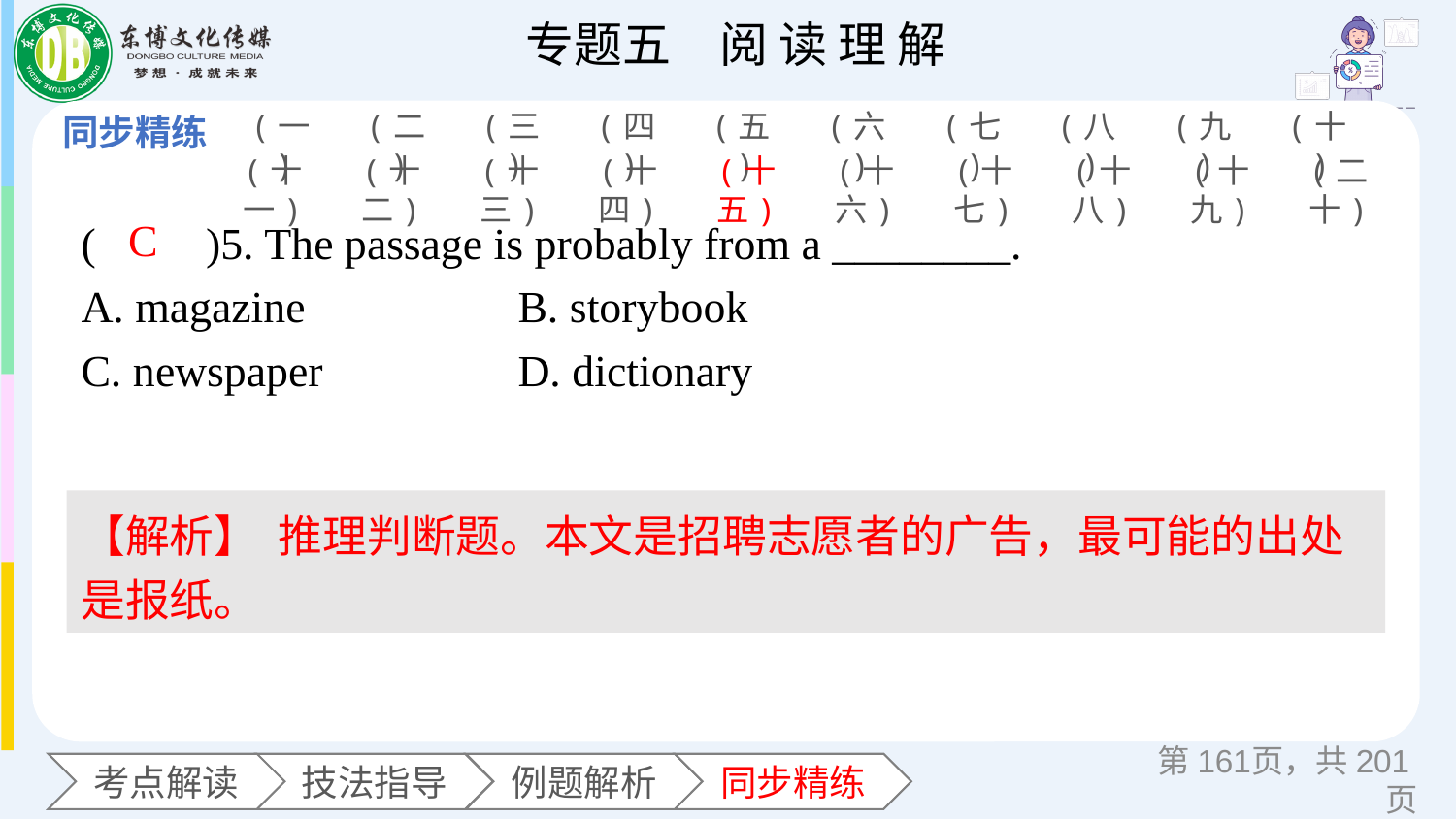

(一)
(二)
(三)
(四)
(五)
(六)
(七)
(八)
(九)
(十)
(十一)
(十二)
(十三)
(十四)
(十五)
(十六)
(十七)
(十八)
(十九)
(二十)
(　　)5. The passage is probably from a ________.
A. magazine    		B. storybook
C. newspaper    		D. dictionary
C
【解析】  推理判断题。本文是招聘志愿者的广告，最可能的出处是报纸。
第161页，共201页